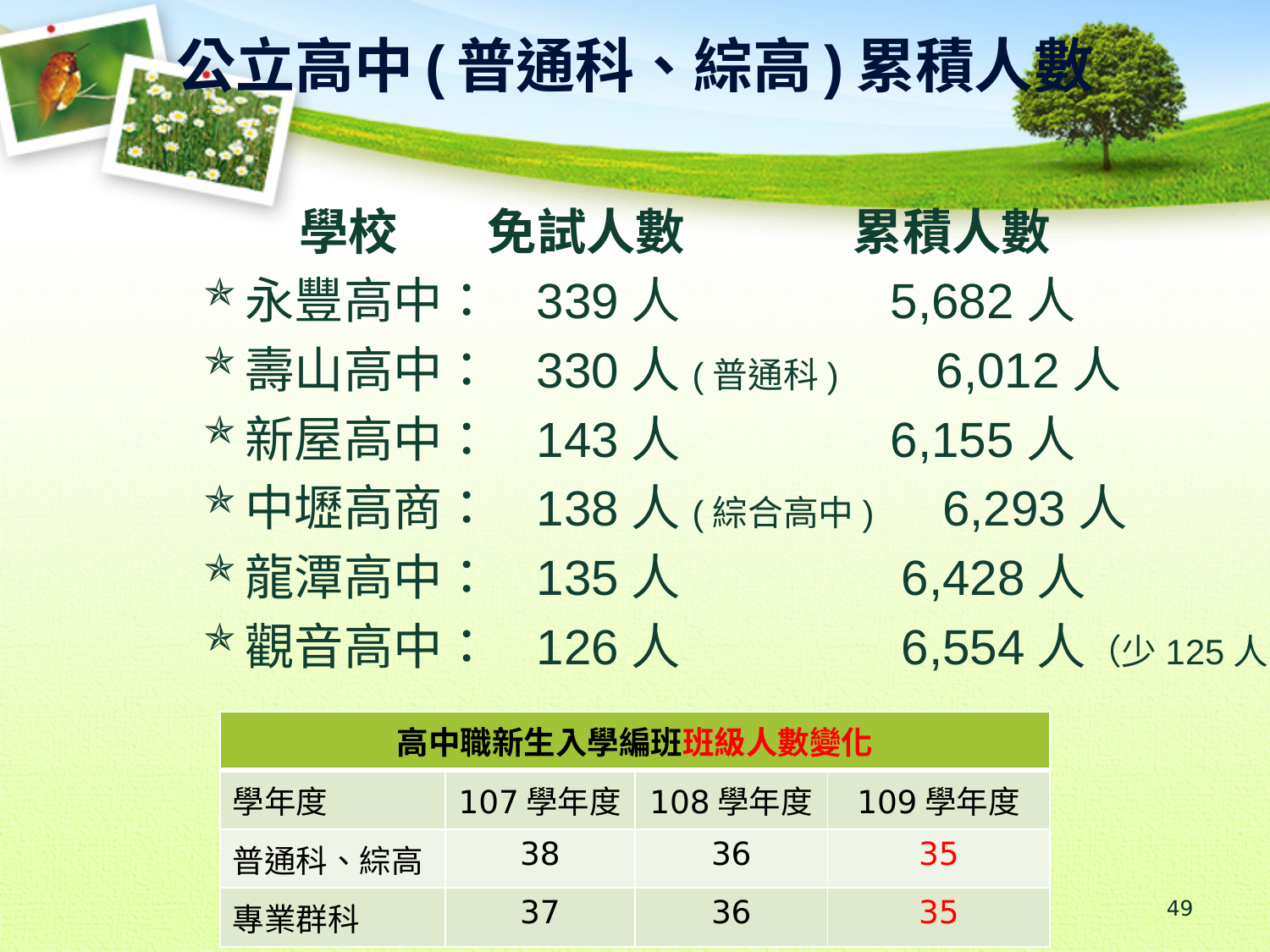

公立高中(普通科、綜高)累積人數
        學校        免試人數               累積人數
永豐高中：   339人                  5,682人
壽山高中：   330人(普通科)          6,012人
新屋高中：   143人                  6,155人
中壢高商：   138人(綜合高中)       6,293人
龍潭高中：   135人                   6,428人
觀音高中：   126人                   6,554人（少125人）
| 高中職新生入學編班班級人數變化 |  |  |  |
| --- | --- | --- | --- |
| 學年度 | 107學年度 | 108學年度 | 109學年度 |
| 普通科、綜高 | 38 | 36 | 35 |
| 專業群科 | 37 | 36 | 35 |
49